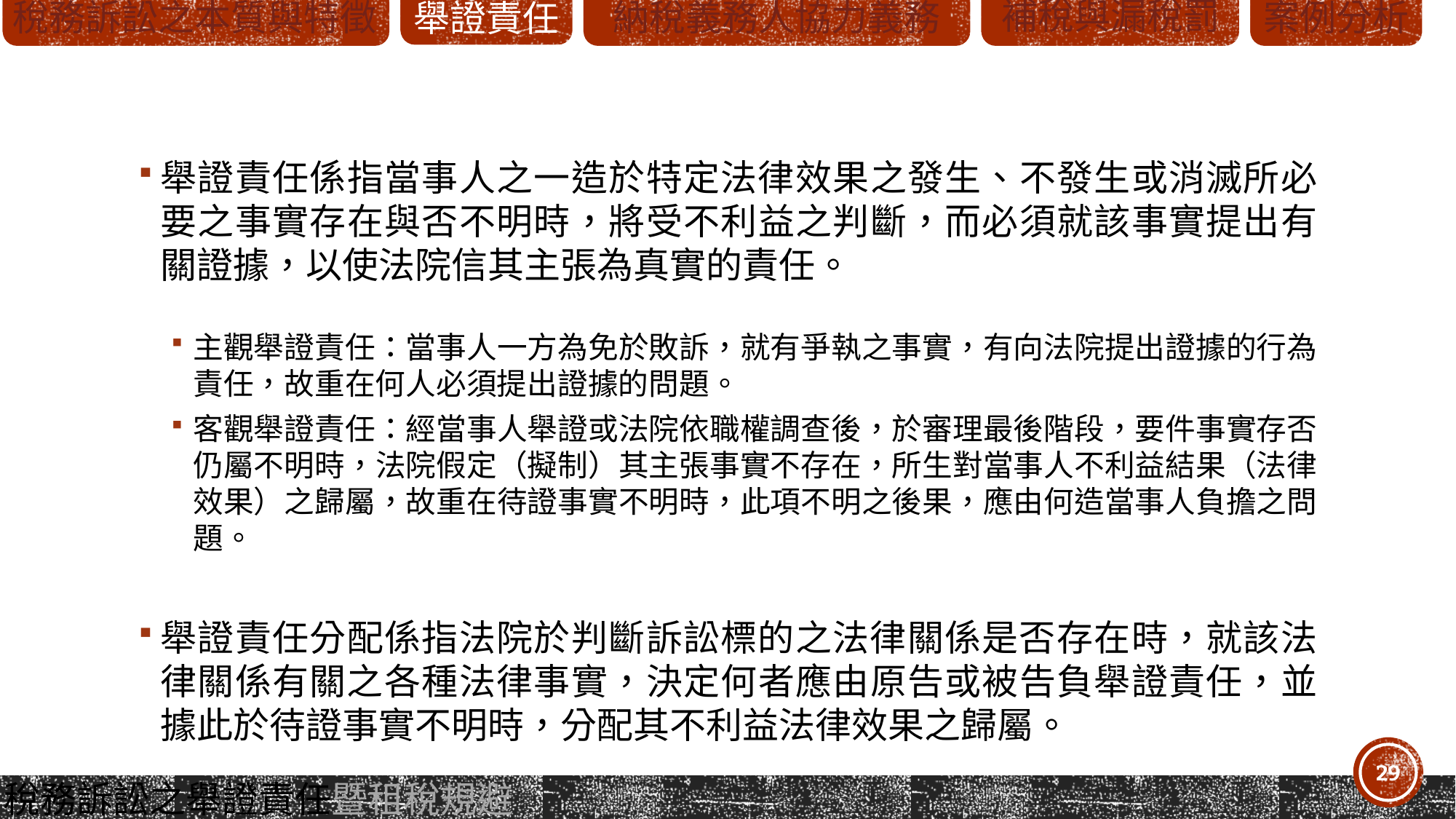

#
舉證責任係指當事人之一造於特定法律效果之發生、不發生或消滅所必要之事實存在與否不明時，將受不利益之判斷，而必須就該事實提出有關證據，以使法院信其主張為真實的責任。

主觀舉證責任：當事人一方為免於敗訴，就有爭執之事實，有向法院提出證據的行為責任，故重在何人必須提出證據的問題。
客觀舉證責任：經當事人舉證或法院依職權調查後，於審理最後階段，要件事實存否仍屬不明時，法院假定（擬制）其主張事實不存在，所生對當事人不利益結果（法律效果）之歸屬，故重在待證事實不明時，此項不明之後果，應由何造當事人負擔之問題。

舉證責任分配係指法院於判斷訴訟標的之法律關係是否存在時，就該法律關係有關之各種法律事實，決定何者應由原告或被告負舉證責任，並據此於待證事實不明時，分配其不利益法律效果之歸屬。
29